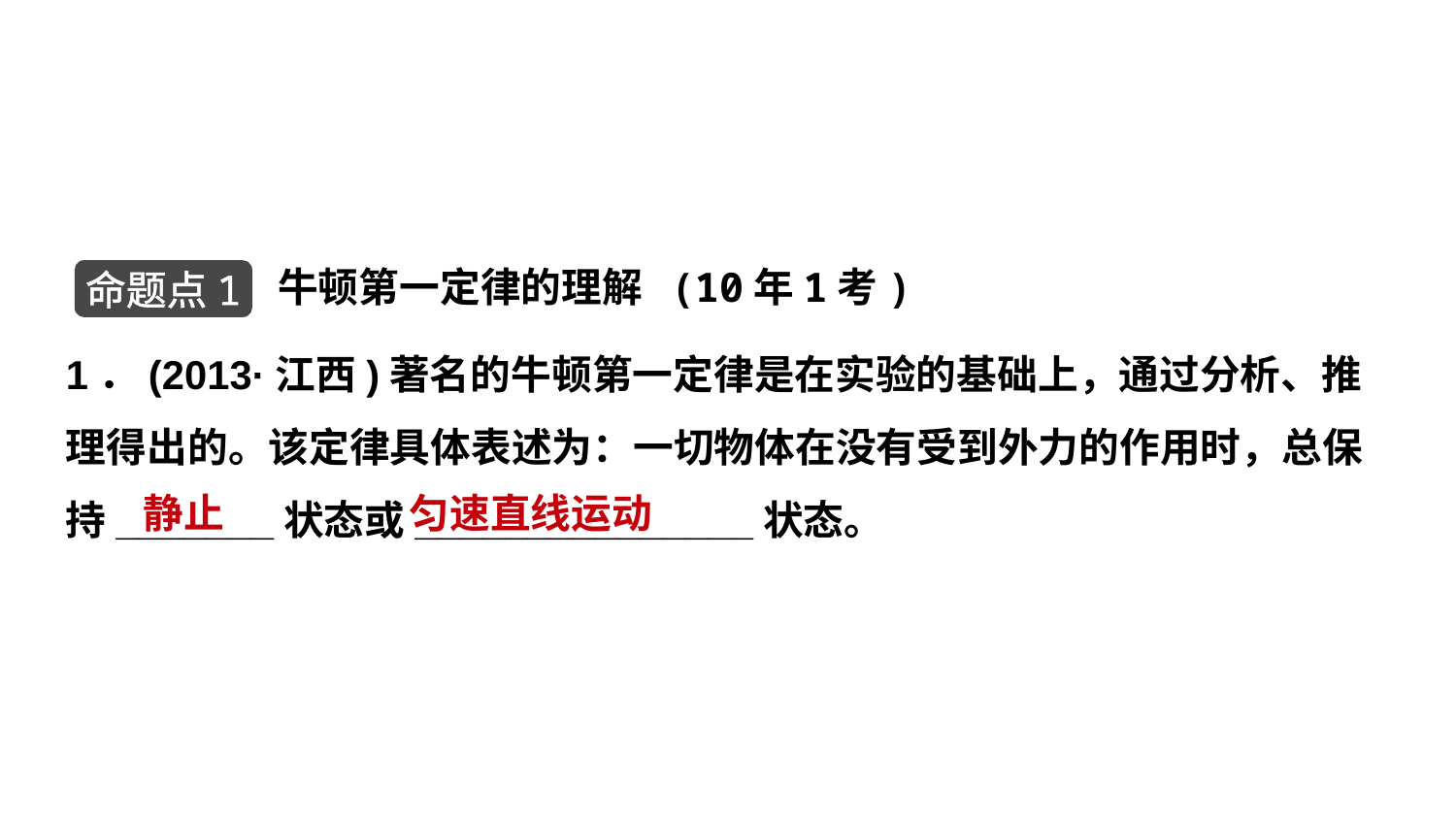

牛顿第一定律的理解  (10年1考)
命题点1
1．(2013·江西)著名的牛顿第一定律是在实验的基础上，通过分析、推
理得出的。该定律具体表述为：一切物体在没有受到外力的作用时，总保
持_______状态或_______________状态。
 静止
 匀速直线运动